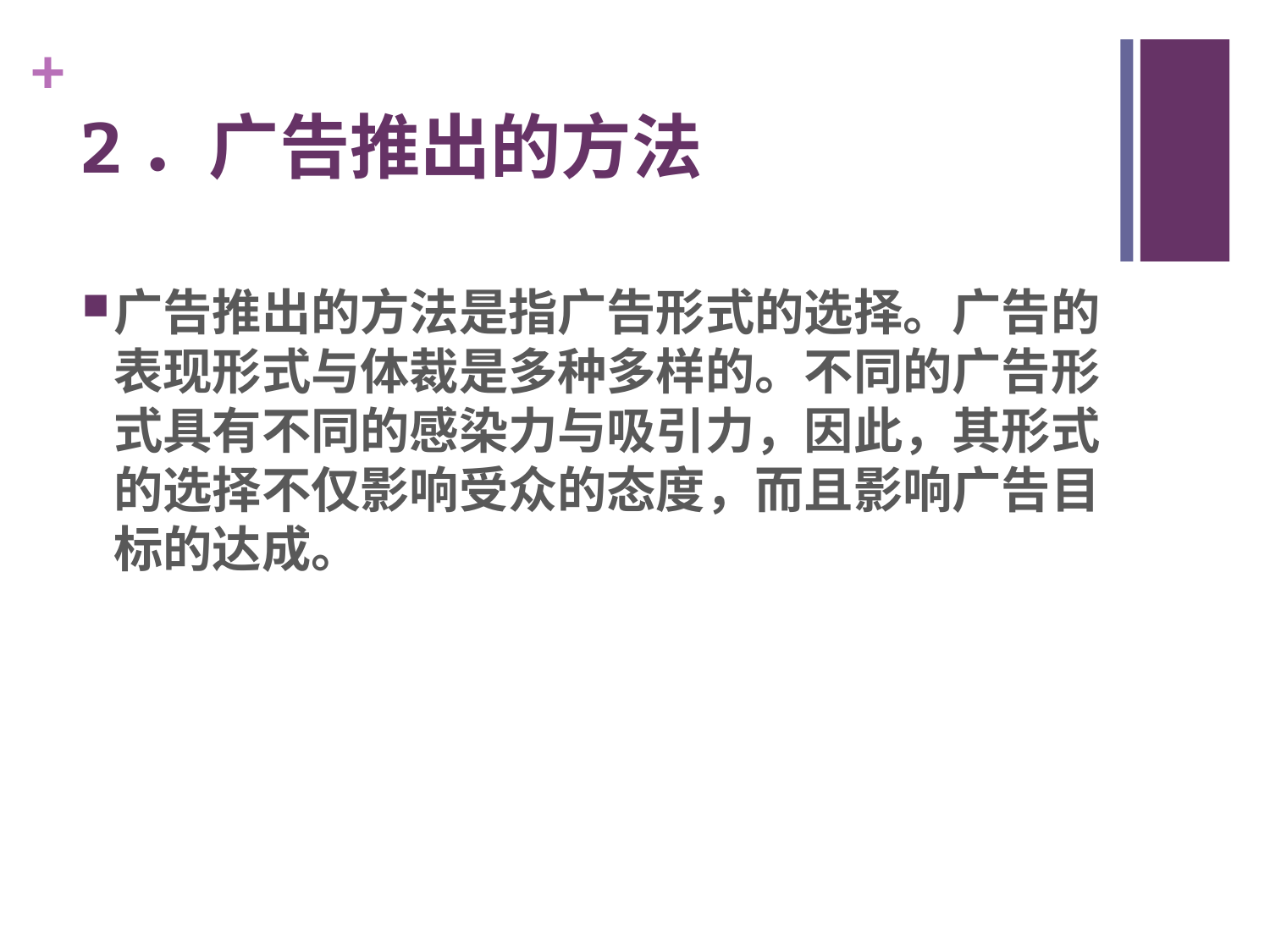

# 2．广告推出的方法
广告推出的方法是指广告形式的选择。广告的表现形式与体裁是多种多样的。不同的广告形式具有不同的感染力与吸引力，因此，其形式的选择不仅影响受众的态度，而且影响广告目标的达成。